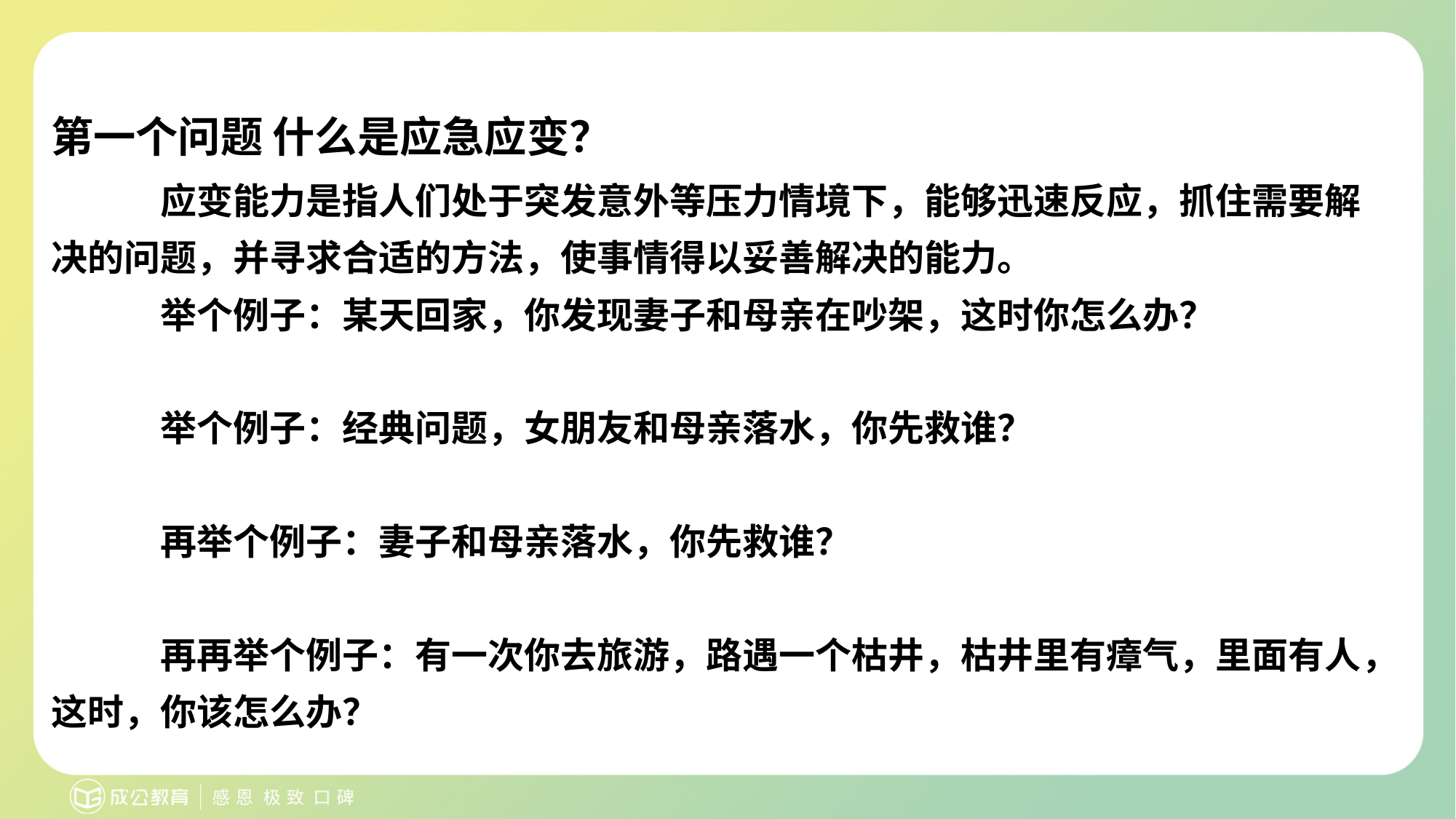

# 第一个问题 什么是应急应变？
应变能力是指人们处于突发意外等压力情境下，能够迅速反应，抓住需要解决的问题，并寻求合适的方法，使事情得以妥善解决的能力。
举个例子：某天回家，你发现妻子和母亲在吵架，这时你怎么办？

举个例子：经典问题，女朋友和母亲落水，你先救谁？

再举个例子：妻子和母亲落水，你先救谁？

再再举个例子：有一次你去旅游，路遇一个枯井，枯井里有瘴气，里面有人，这时，你该怎么办？